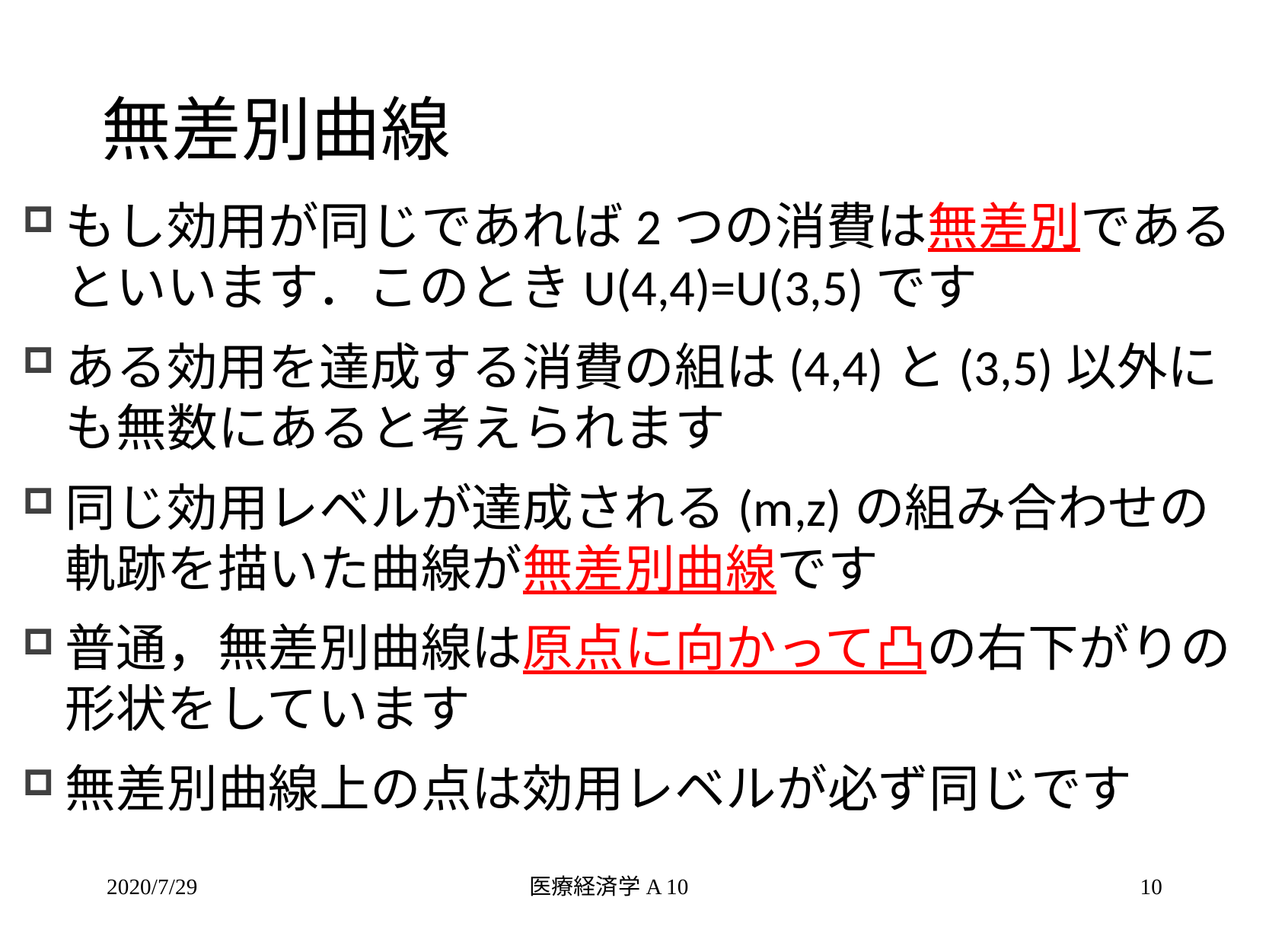

# 無差別曲線
もし効用が同じであれば2つの消費は無差別であるといいます．このときU(4,4)=U(3,5)です
ある効用を達成する消費の組は(4,4)と(3,5)以外にも無数にあると考えられます
同じ効用レベルが達成される(m,z)の組み合わせの軌跡を描いた曲線が無差別曲線です
普通，無差別曲線は原点に向かって凸の右下がりの形状をしています
無差別曲線上の点は効用レベルが必ず同じです

2020/7/29
医療経済学A 10
10